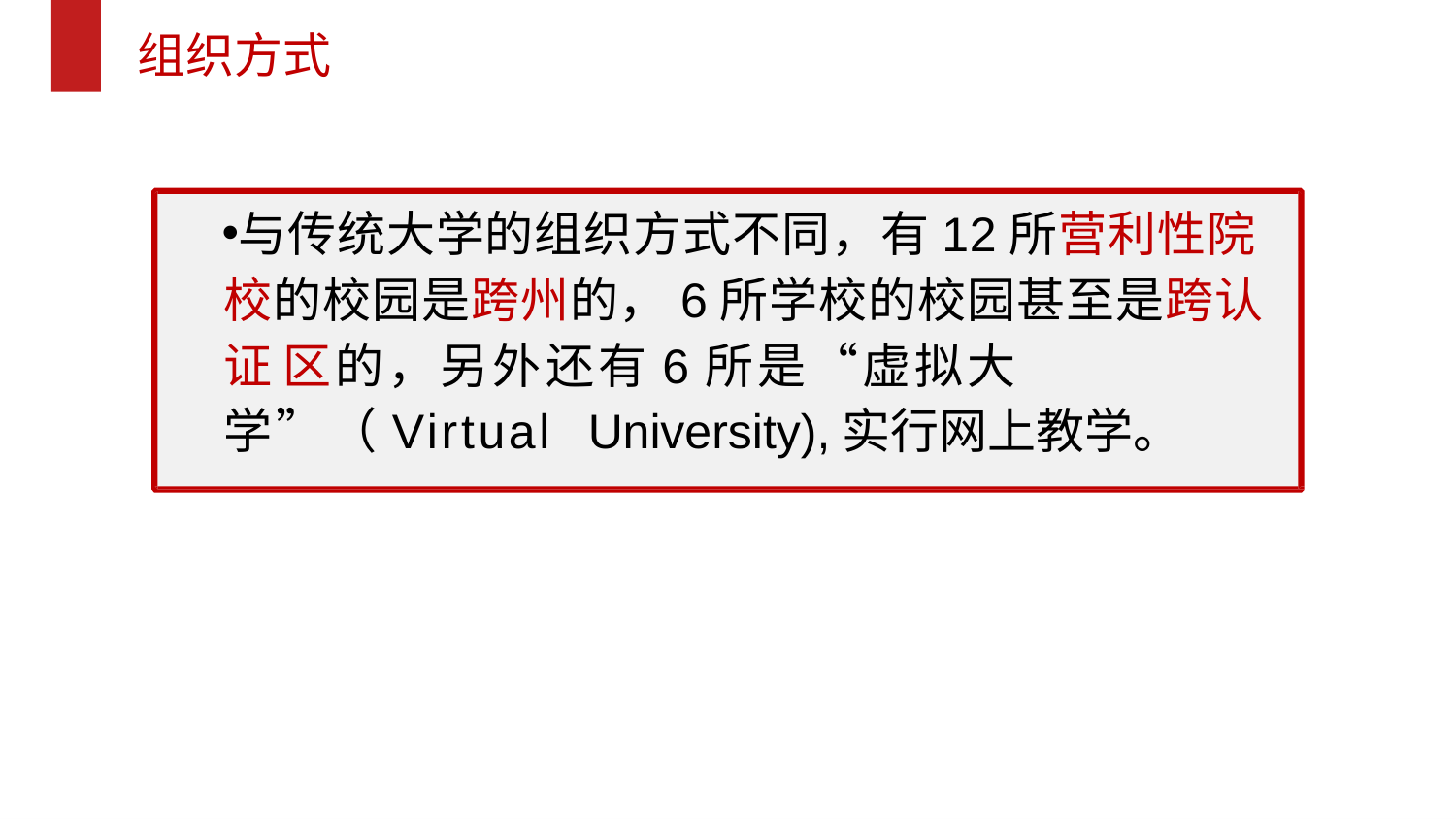

# 组织方式

与传统大学的组织方式不同，有12所营利性院 校的校园是跨州的，6所学校的校园甚至是跨认证 区的，另外还有6所是“虚拟大学”（Virtual  University),实行网上教学。